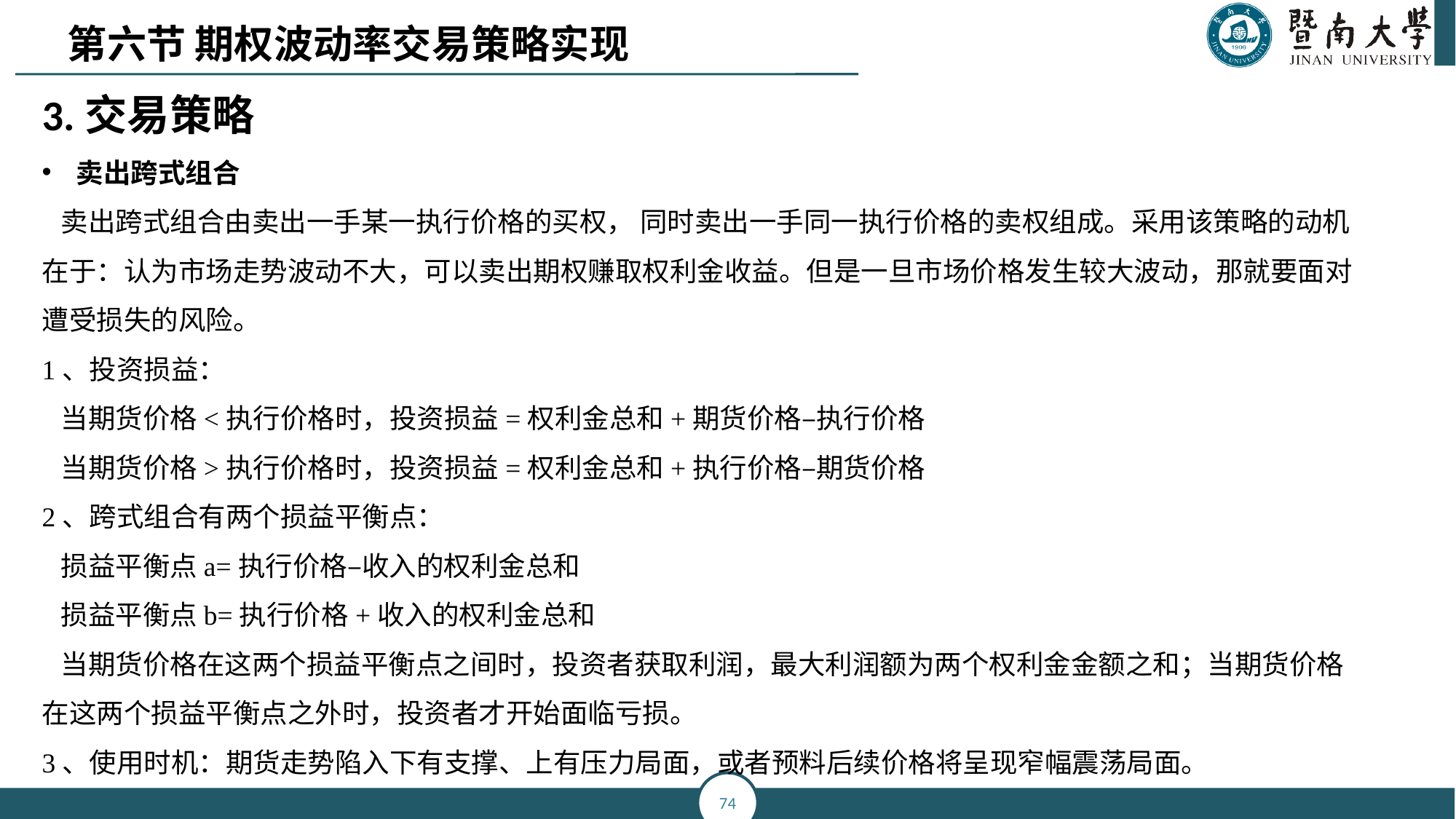

第六节 期权波动率交易策略实现
3.交易策略
卖出跨式组合
  卖出跨式组合由卖出一手某一执行价格的买权， 同时卖出一手同一执行价格的卖权组成。采用该策略的动机在于：认为市场走势波动不大，可以卖出期权赚取权利金收益。但是一旦市场价格发生较大波动，那就要面对遭受损失的风险。
1、投资损益：
  当期货价格<执行价格时，投资损益=权利金总和+期货价格–执行价格
  当期货价格>执行价格时，投资损益=权利金总和+执行价格–期货价格
2、跨式组合有两个损益平衡点：
  损益平衡点a=执行价格–收入的权利金总和
  损益平衡点b=执行价格+收入的权利金总和
  当期货价格在这两个损益平衡点之间时，投资者获取利润，最大利润额为两个权利金金额之和；当期货价格在这两个损益平衡点之外时，投资者才开始面临亏损。
3、使用时机：期货走势陷入下有支撑、上有压力局面，或者预料后续价格将呈现窄幅震荡局面。